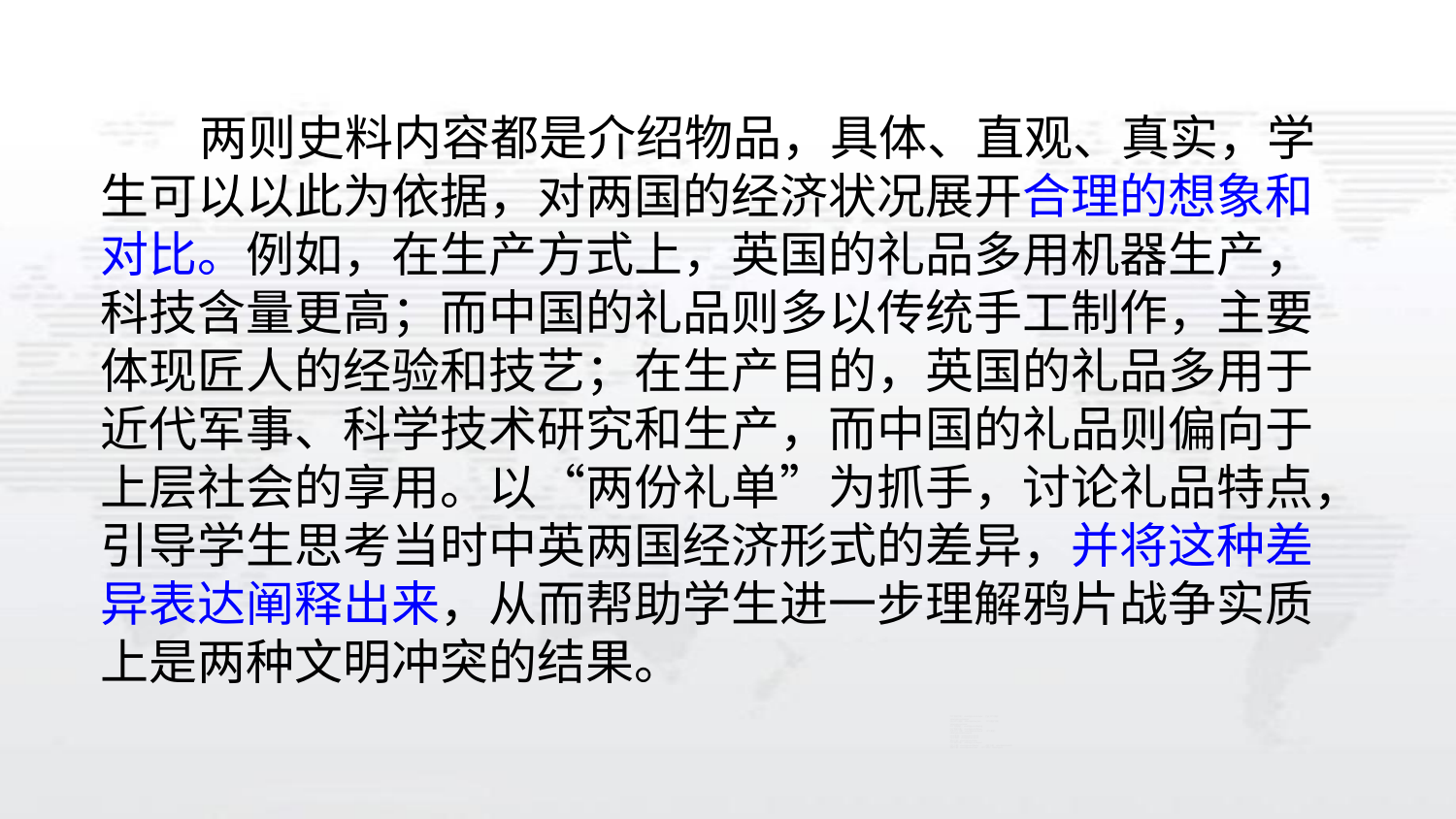

两则史料内容都是介绍物品，具体、直观、真实，学生可以以此为依据，对两国的经济状况展开合理的想象和对比。例如，在生产方式上，英国的礼品多用机器生产，科技含量更高；而中国的礼品则多以传统手工制作，主要体现匠人的经验和技艺；在生产目的，英国的礼品多用于近代军事、科学技术研究和生产，而中国的礼品则偏向于上层社会的享用。以“两份礼单”为抓手，讨论礼品特点，引导学生思考当时中英两国经济形式的差异，并将这种差异表达阐释出来，从而帮助学生进一步理解鸦片战争实质上是两种文明冲突的结果。